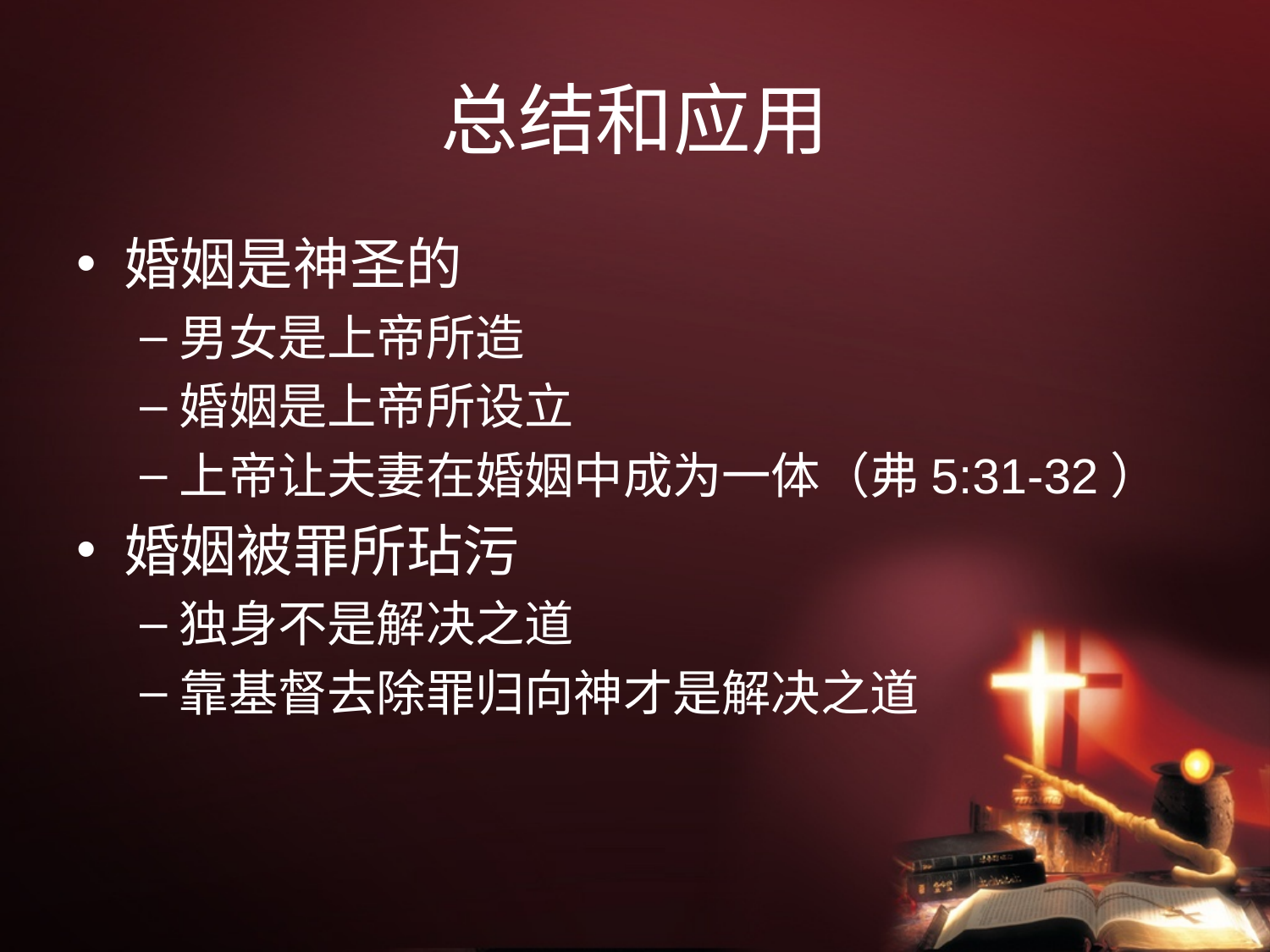

# 总结和应用
婚姻是神圣的
男女是上帝所造
婚姻是上帝所设立
上帝让夫妻在婚姻中成为一体（弗5:31-32）
婚姻被罪所玷污
独身不是解决之道
靠基督去除罪归向神才是解决之道